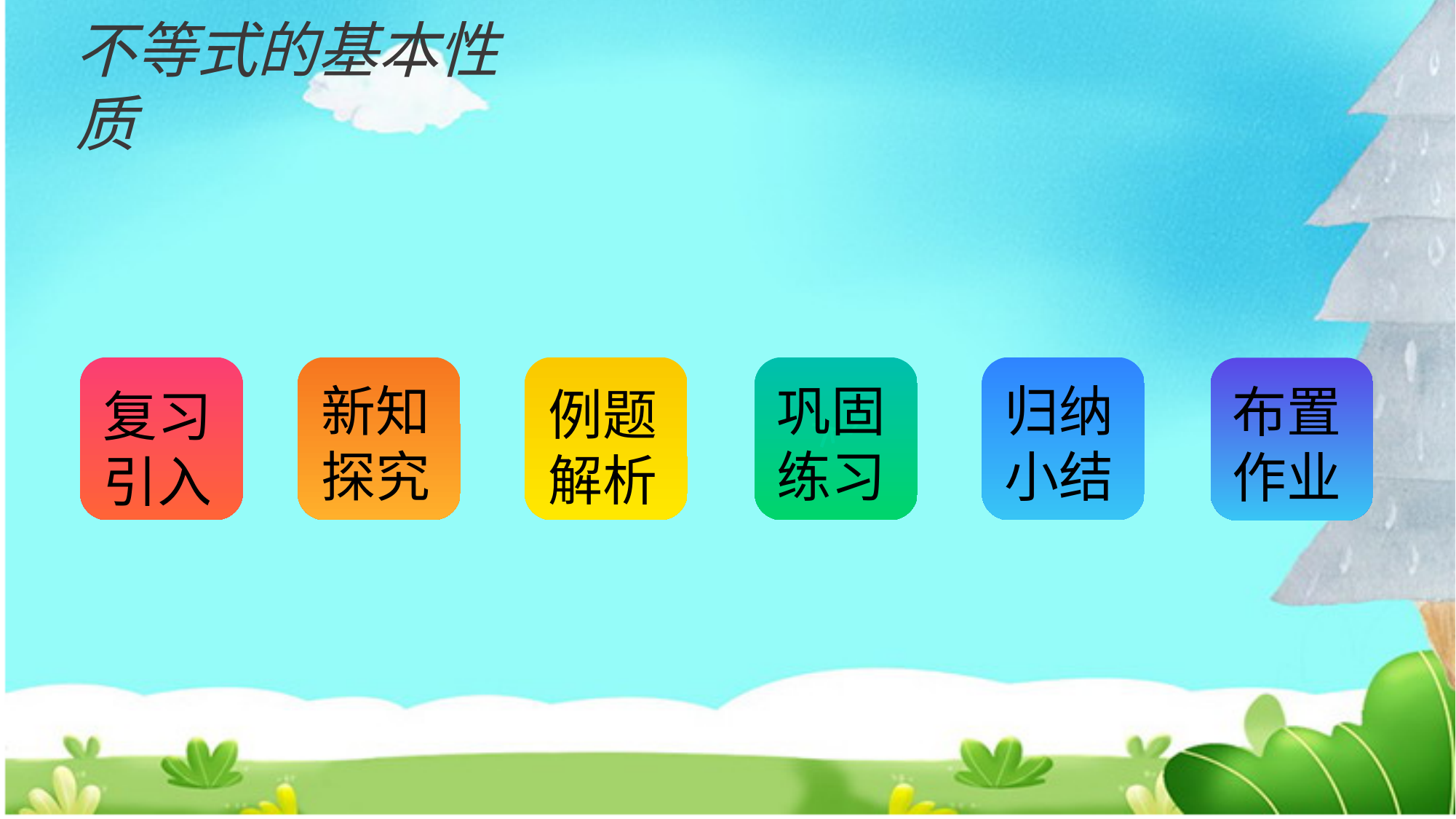

不等式的基本性质

复习引入

新知探究

例题解析

归纳小结

巩固练习

布置作业